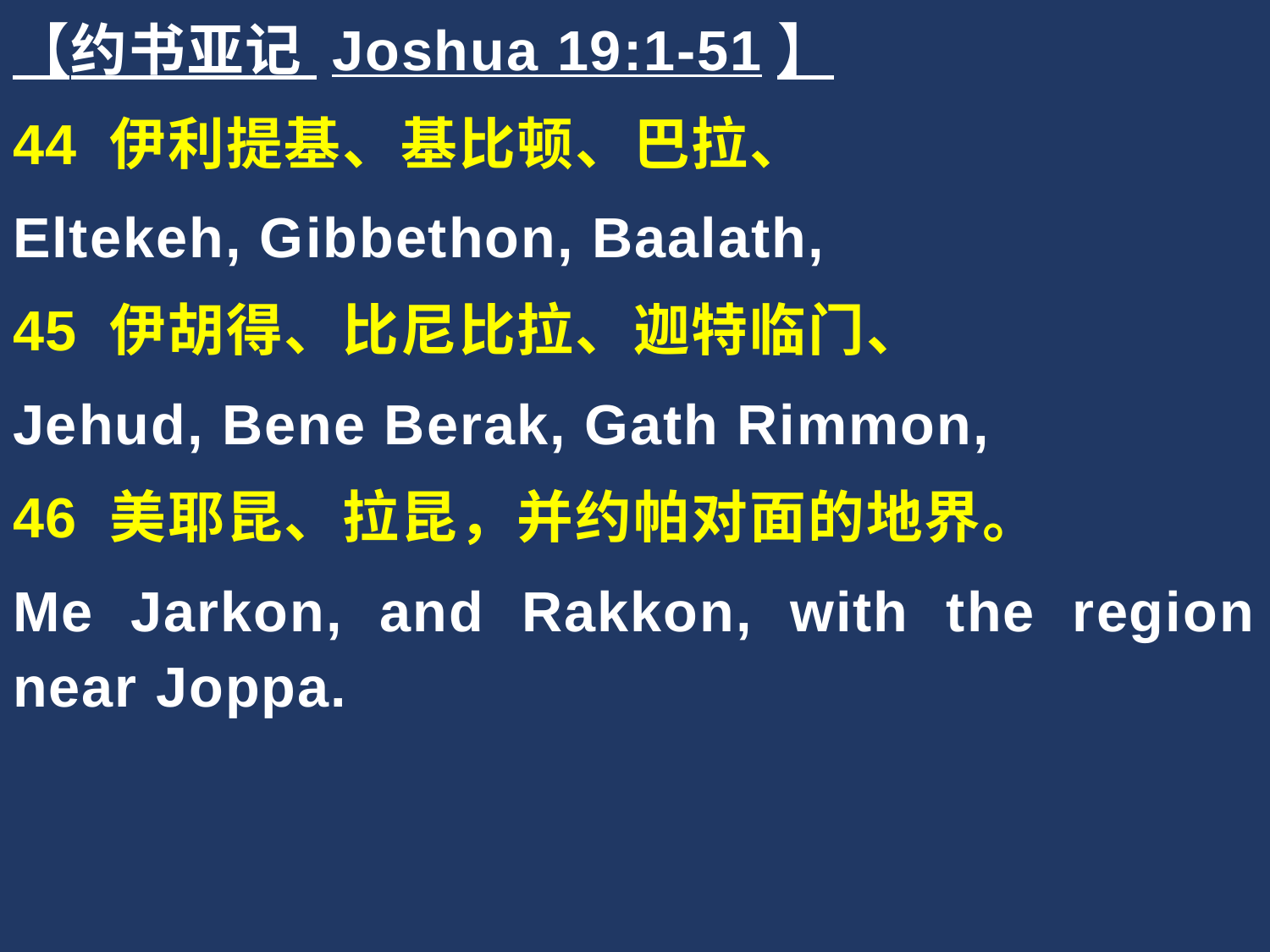

【约书亚记 Joshua 19:1-51】
44 伊利提基、基比顿、巴拉、
Eltekeh, Gibbethon, Baalath,
45 伊胡得、比尼比拉、迦特临门、
Jehud, Bene Berak, Gath Rimmon,
46 美耶昆、拉昆，并约帕对面的地界。
Me Jarkon, and Rakkon, with the region near Joppa.